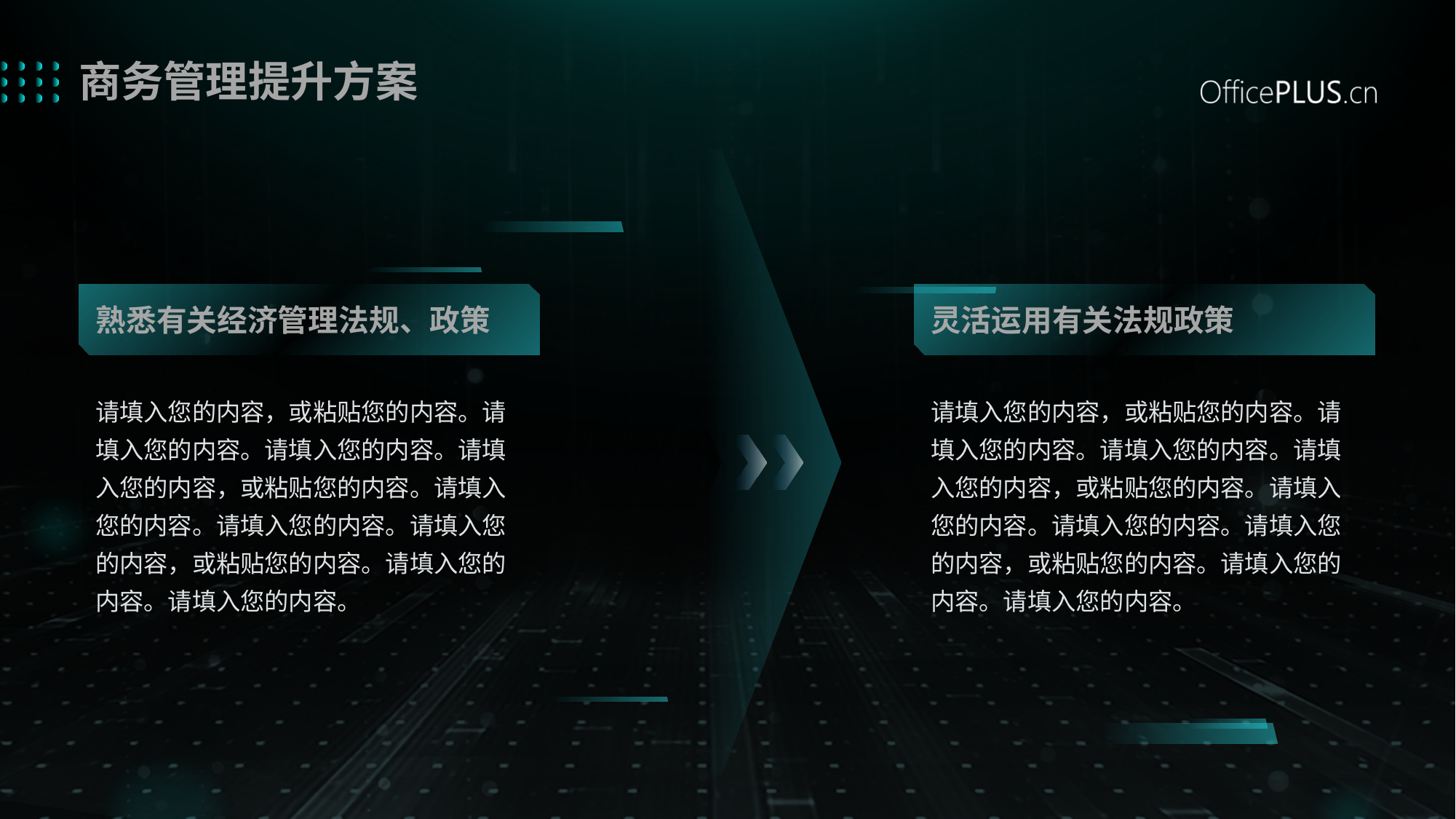

# 商务管理提升方案

熟悉有关经济管理法规、政策
灵活运用有关法规政策
请填入您的内容，或粘贴您的内容。请填入您的内容。请填入您的内容。请填入您的内容，或粘贴您的内容。请填入您的内容。请填入您的内容。请填入您的内容，或粘贴您的内容。请填入您的内容。请填入您的内容。
请填入您的内容，或粘贴您的内容。请填入您的内容。请填入您的内容。请填入您的内容，或粘贴您的内容。请填入您的内容。请填入您的内容。请填入您的内容，或粘贴您的内容。请填入您的内容。请填入您的内容。